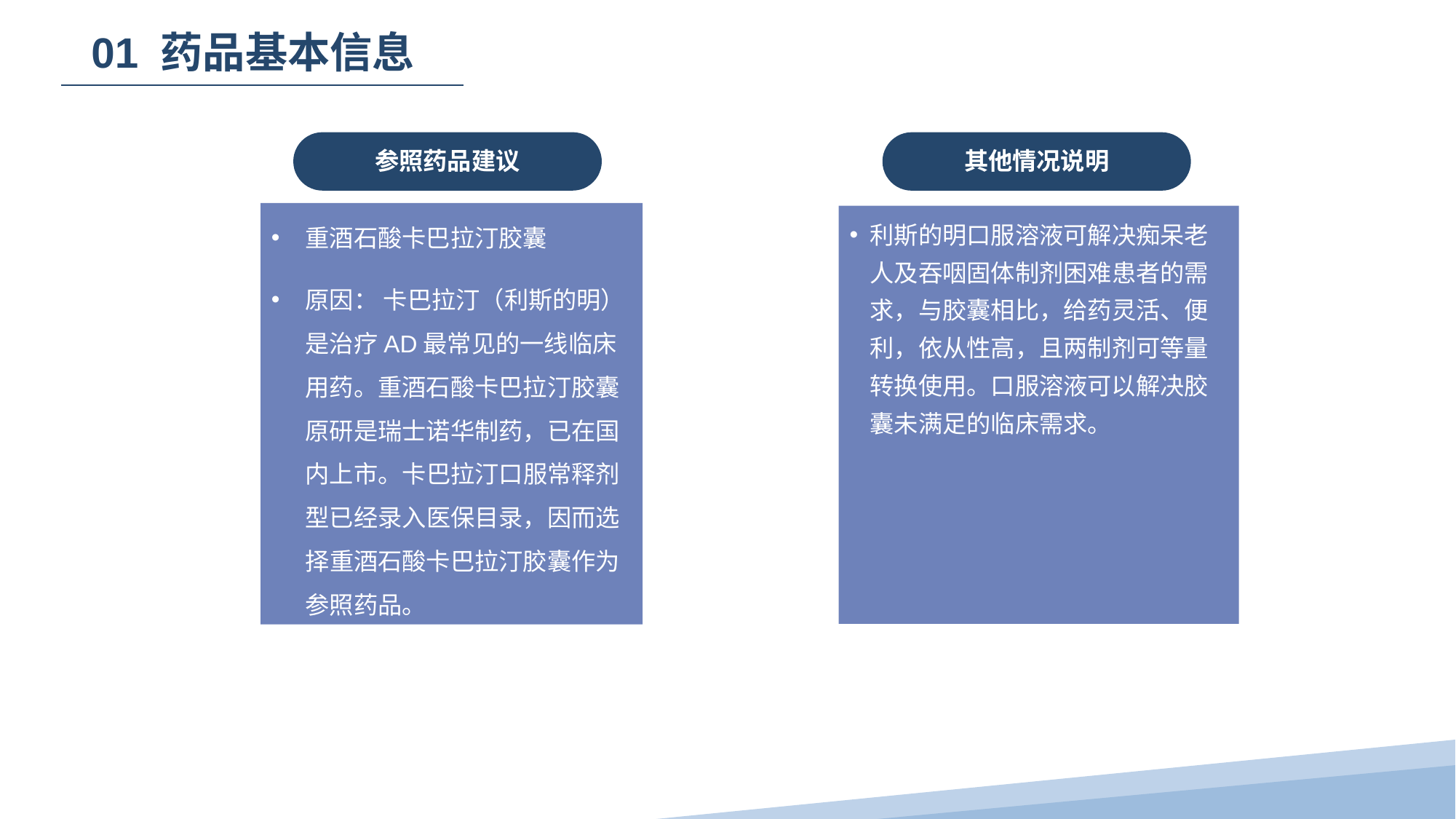

01 药品基本信息
参照药品建议
其他情况说明
重酒石酸卡巴拉汀胶囊
原因： 卡巴拉汀（利斯的明）是治疗AD最常见的一线临床用药。重酒石酸卡巴拉汀胶囊原研是瑞士诺华制药，已在国内上市。卡巴拉汀口服常释剂型已经录入医保目录，因而选择重酒石酸卡巴拉汀胶囊作为参照药品。
利斯的明口服溶液可解决痴呆老人及吞咽固体制剂困难患者的需求，与胶囊相比，给药灵活、便利，依从性高，且两制剂可等量转换使用。口服溶液可以解决胶囊未满足的临床需求。